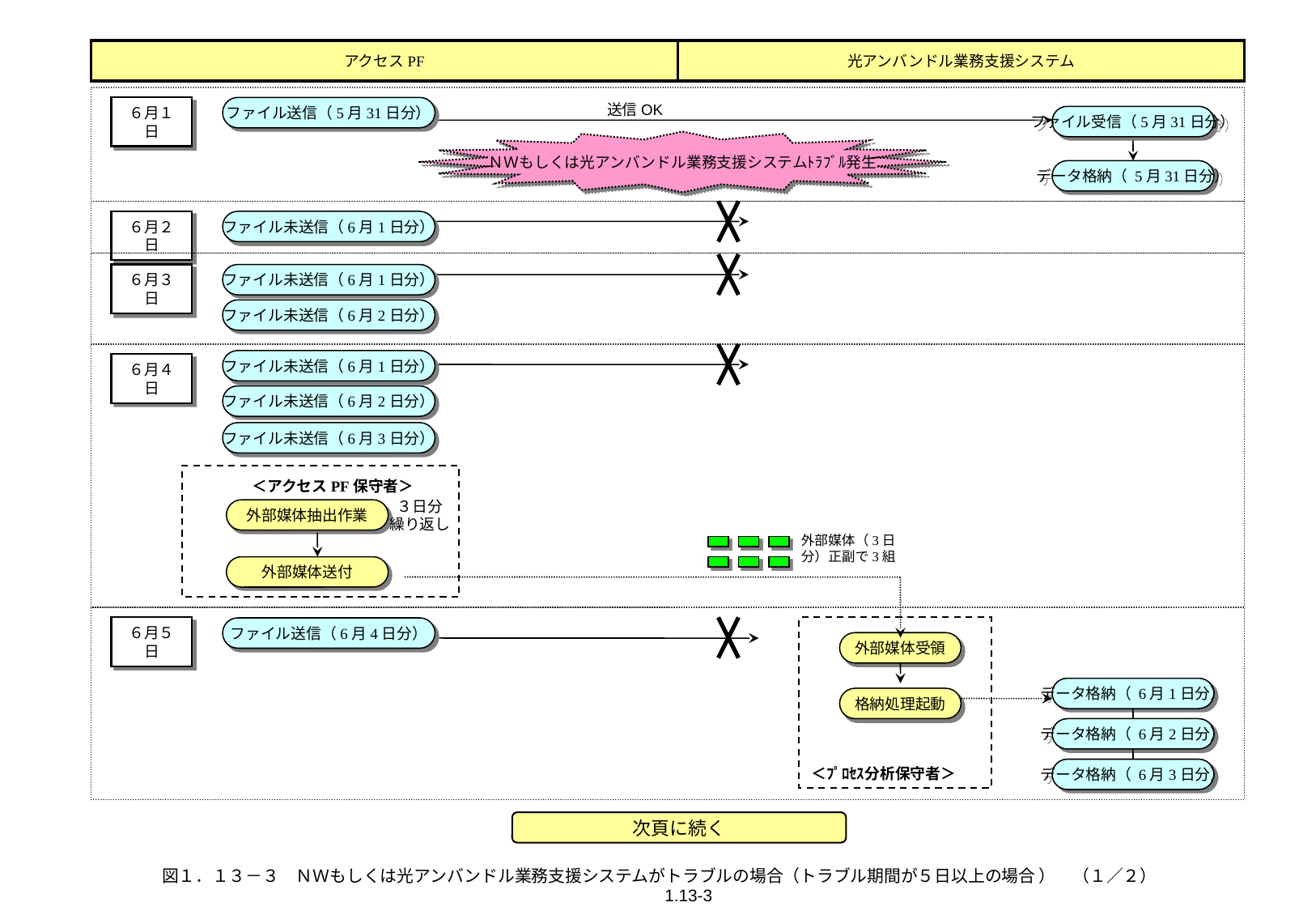

アクセスPF
光アンバンドル業務支援システム

６月１日
ファイル送信（5月31日分）
送信OK
ファイル受信（5月31日分）

ＮＷもしくは光アンバンドル業務支援システムﾄﾗﾌﾞﾙ発生

データ格納（ 5月31日分）

６月２日
ファイル未送信（6月1日分）

６月３日
ファイル未送信（6月1日分）

ファイル未送信（6月2日分）

ファイル未送信（6月1日分）
６月４日

ファイル未送信（6月2日分）
ファイル未送信（6月3日分）

＜アクセスPF保守者＞
外部媒体抽出作業
３日分
繰り返し
外部媒体（3日分）正副で3組

外部媒体送付

６月５日

ファイル送信（6月4日分）
外部媒体受領

データ格納（ 6月1日分）
格納処理起動

データ格納（ 6月2日分）

＜ﾌﾟﾛｾｽ分析保守者＞
データ格納（ 6月3日分）
次頁に続く
図１．１３－３　ＮＷもしくは光アンバンドル業務支援システムがトラブルの場合（トラブル期間が５日以上の場合 ）　（１／２）
1.13-3